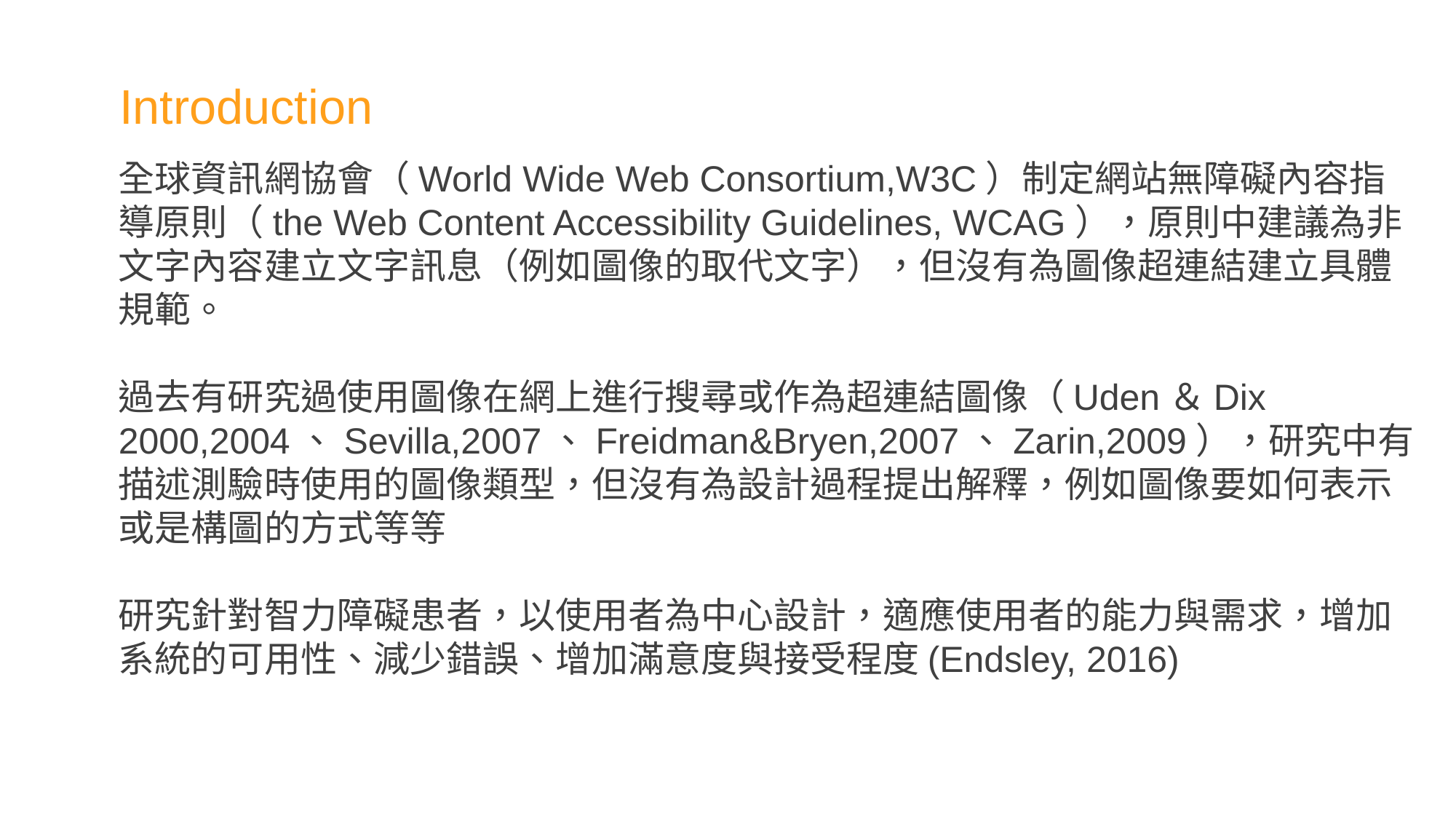

Introduction
全球資訊網協會（World Wide Web Consortium,W3C）制定網站無障礙內容指導原則（the Web Content Accessibility Guidelines, WCAG），原則中建議為非文字內容建立文字訊息（例如圖像的取代文字），但沒有為圖像超連結建立具體規範。

過去有研究過使用圖像在網上進行搜尋或作為超連結圖像（Uden＆Dix 2000,2004、Sevilla,2007、Freidman&Bryen,2007、Zarin,2009），研究中有描述測驗時使用的圖像類型，但沒有為設計過程提出解釋，例如圖像要如何表示或是構圖的方式等等

研究針對智力障礙患者，以使用者為中心設計，適應使用者的能力與需求，增加系統的可用性、減少錯誤、增加滿意度與接受程度(Endsley, 2016)